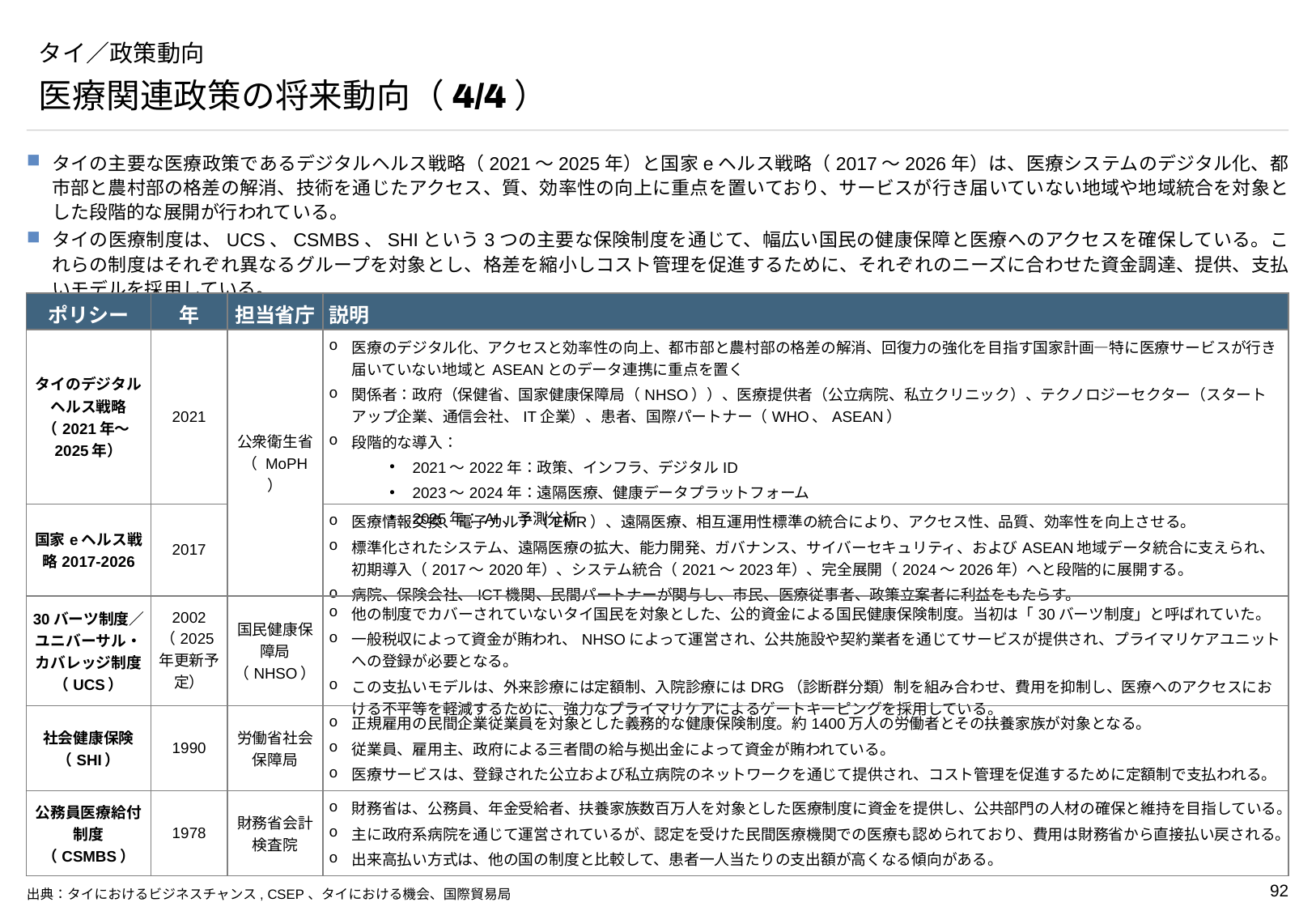

# タイ／政策動向
医療関連政策の将来動向（4/4）
タイの主要な医療政策であるデジタルヘルス戦略（2021～2025年）と国家eヘルス戦略（2017～2026年）は、医療システムのデジタル化、都市部と農村部の格差の解消、技術を通じたアクセス、質、効率性の向上に重点を置いており、サービスが行き届いていない地域や地域統合を対象とした段階的な展開が行われている。
タイの医療制度は、UCS、CSMBS、SHIという3つの主要な保険制度を通じて、幅広い国民の健康保障と医療へのアクセスを確保している。これらの制度はそれぞれ異なるグループを対象とし、格差を縮小しコスト管理を促進するために、それぞれのニーズに合わせた資金調達、提供、支払いモデルを採用している。
| ポリシー | 年 | 担当省庁 | 説明 |
| --- | --- | --- | --- |
| タイのデジタルヘルス戦略（2021年～2025年） | 2021 | 公衆衛生省（ MoPH ） | 医療のデジタル化、アクセスと効率性の向上、都市部と農村部の格差の解消、回復力の強化を目指す国家計画―特に医療サービスが行き届いていない地域とASEANとのデータ連携に重点を置く 関係者：政府（保健省、国家健康保障局（NHSO））、医療提供者（公立病院、私立クリニック）、テクノロジーセクター（スタートアップ企業、通信会社、IT企業）、患者、国際パートナー（WHO、ASEAN） 段階的な導入： 2021～2022年：政策、インフラ、デジタルID 2023～2024年：遠隔医療、健康データプラットフォーム 2025年：AI、予測分析 |
| 国家eヘルス戦略2017-2026 | 2017 |  | 医療情報交換、電子カルテ（EMR）、遠隔医療、相互運用性標準の統合により、アクセス性、品質、効率性を向上させる。 標準化されたシステム、遠隔医療の拡大、能力開発、ガバナンス、サイバーセキュリティ、およびASEAN地域データ統合に支えられ、初期導入（2017～2020年）、システム統合（2021～2023年）、完全展開（2024～2026年）へと段階的に展開する。 病院、保険会社、ICT機関、民間パートナーが関与し、市民、医療従事者、政策立案者に利益をもたらす。 |
| 30バーツ制度／ユニバーサル・カバレッジ制度（UCS） | 2002 （2025年更新予定） | 国民健康保障局（NHSO） | 他の制度でカバーされていないタイ国民を対象とした、公的資金による国民健康保険制度。当初は「30バーツ制度」と呼ばれていた。 一般税収によって資金が賄われ、NHSOによって運営され、公共施設や契約業者を通じてサービスが提供され、プライマリケアユニットへの登録が必要となる。 この支払いモデルは、外来診療には定額制、入院診療にはDRG（診断群分類）制を組み合わせ、費用を抑制し、医療へのアクセスにおける不平等を軽減するために、強力なプライマリケアによるゲートキーピングを採用している。 |
| 社会健康保険（SHI） | 1990 | 労働省社会保障局 | 正規雇用の民間企業従業員を対象とした義務的な健康保険制度。約1400万人の労働者とその扶養家族が対象となる。 従業員、雇用主、政府による三者間の給与拠出金によって資金が賄われている。 医療サービスは、登録された公立および私立病院のネットワークを通じて提供され、コスト管理を促進するために定額制で支払われる。 |
| 公務員医療給付制度（CSMBS） | 1978 | 財務省会計検査院 | 財務省は、公務員、年金受給者、扶養家族数百万人を対象とした医療制度に資金を提供し、公共部門の人材の確保と維持を目指している。 主に政府系病院を通じて運営されているが、認定を受けた民間医療機関での医療も認められており、費用は財務省から直接払い戻される。 出来高払い方式は、他の国の制度と比較して、患者一人当たりの支出額が高くなる傾向がある。 |
出典：タイにおけるビジネスチャンス, CSEP、タイにおける機会、国際貿易局